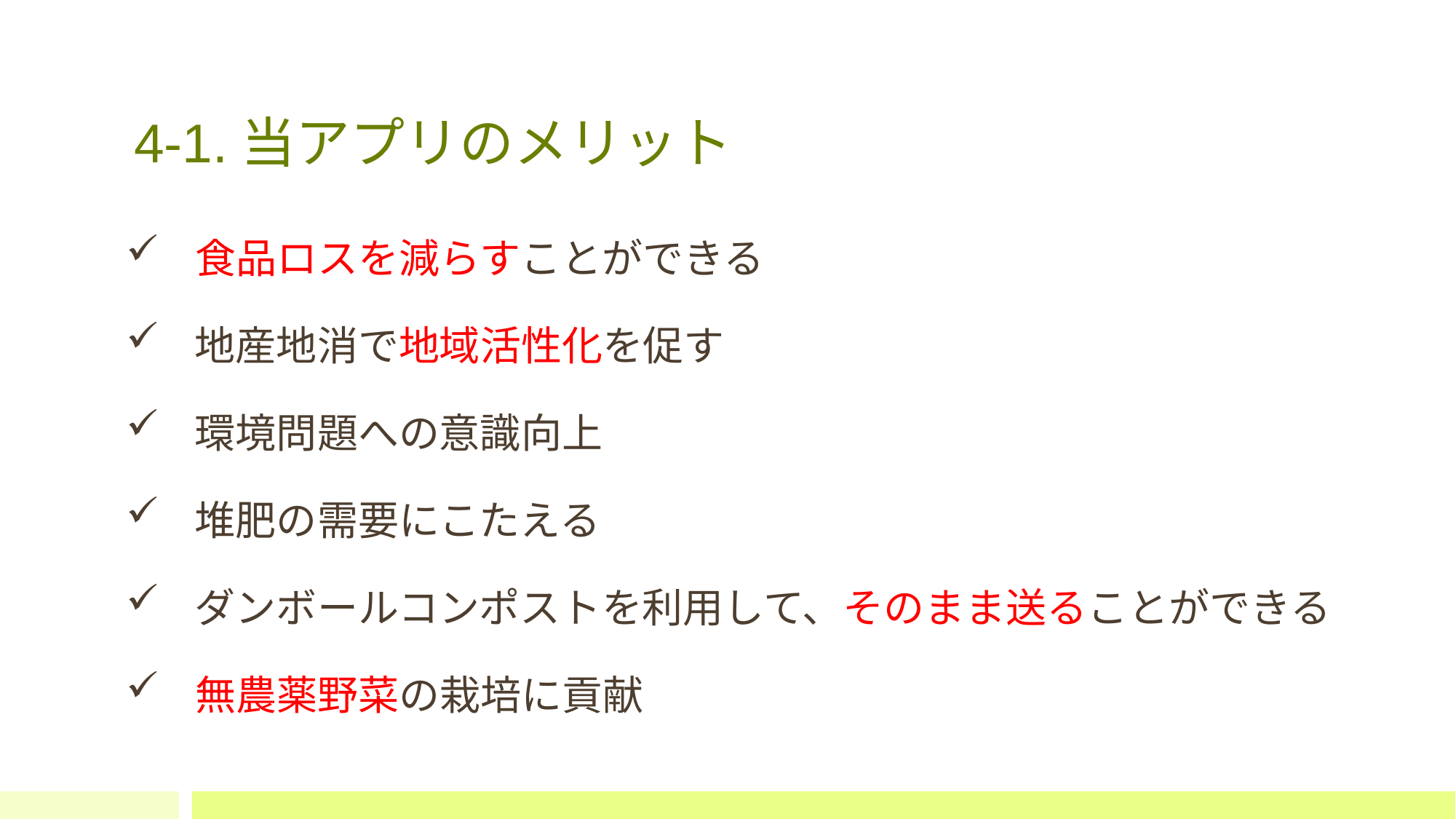

# 4-1.当アプリのメリット
　食品ロスを減らすことができる
　地産地消で地域活性化を促す
　環境問題への意識向上
　堆肥の需要にこたえる
　ダンボールコンポストを利用して、そのまま送ることができる
　無農薬野菜の栽培に貢献